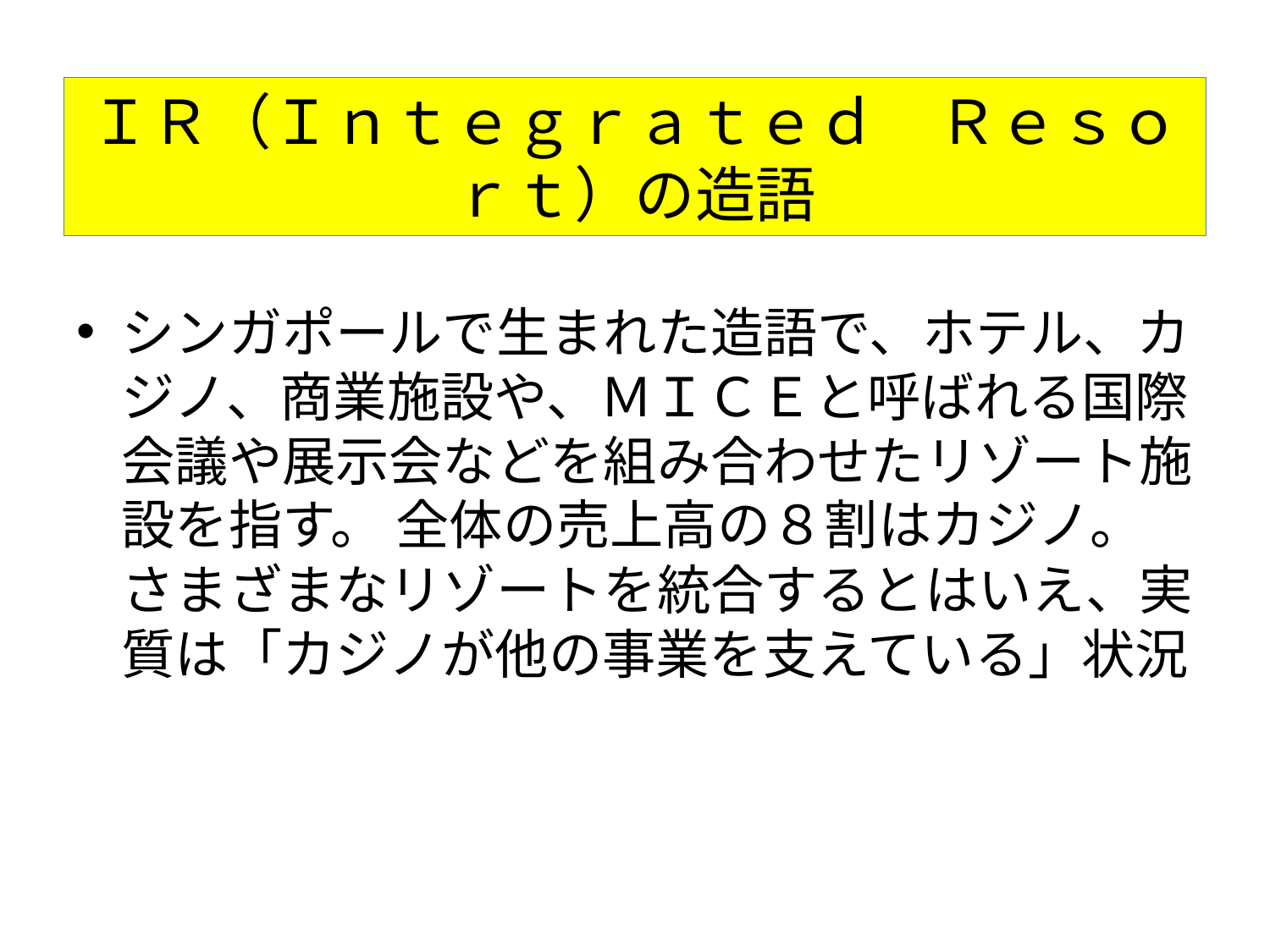

# ＩＲ（Ｉｎｔｅｇｒａｔｅｄ　Ｒｅｓｏｒｔ）の造語
シンガポールで生まれた造語で、ホテル、カジノ、商業施設や、ＭＩＣＥと呼ばれる国際会議や展示会などを組み合わせたリゾート施設を指す。 全体の売上高の８割はカジノ。さまざまなリゾートを統合するとはいえ、実質は「カジノが他の事業を支えている」状況